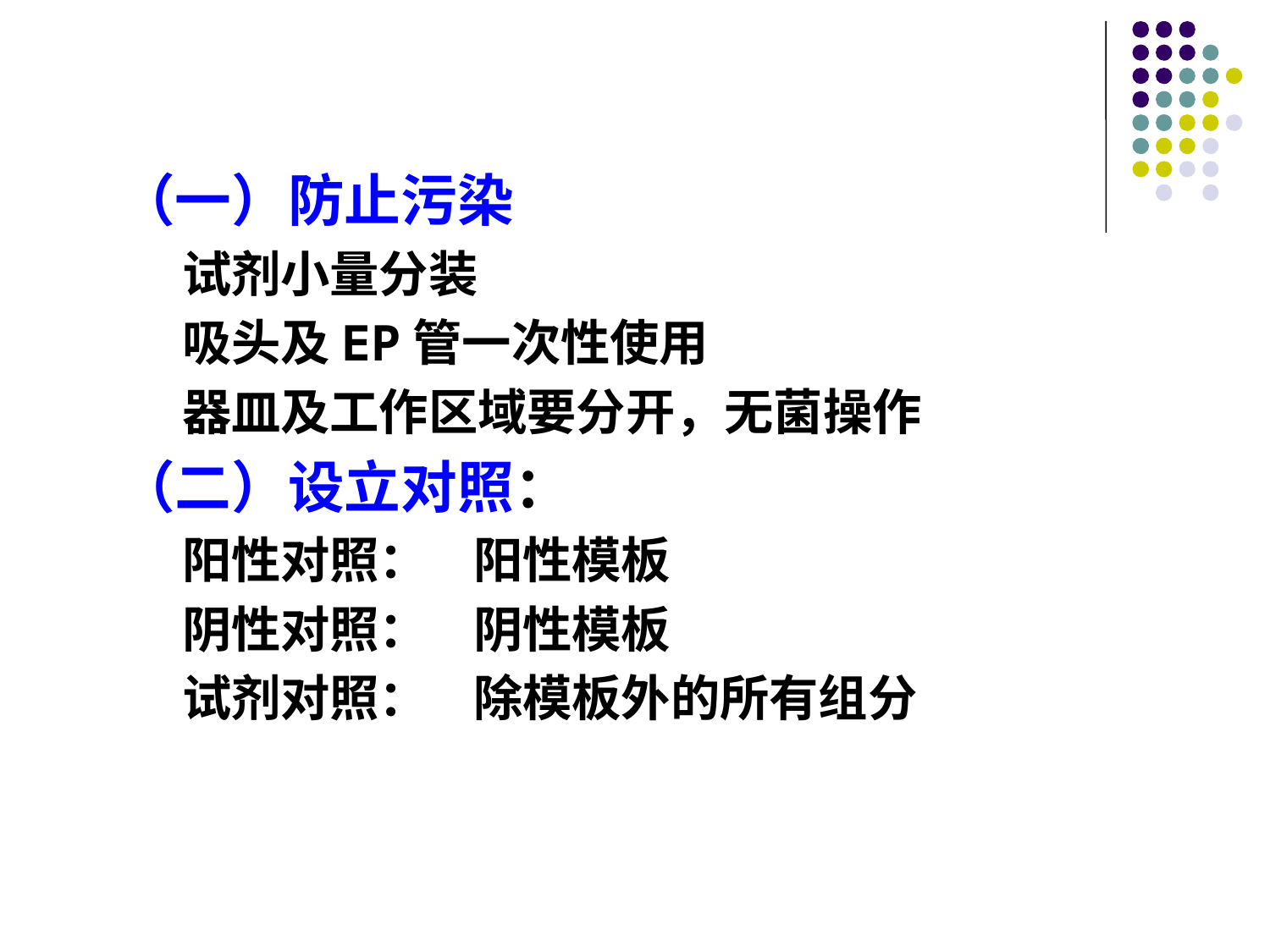

（一）防止污染
试剂小量分装
吸头及EP管一次性使用
器皿及工作区域要分开，无菌操作
（二）设立对照：
阳性对照：    阳性模板
阴性对照：    阴性模板
试剂对照：    除模板外的所有组分